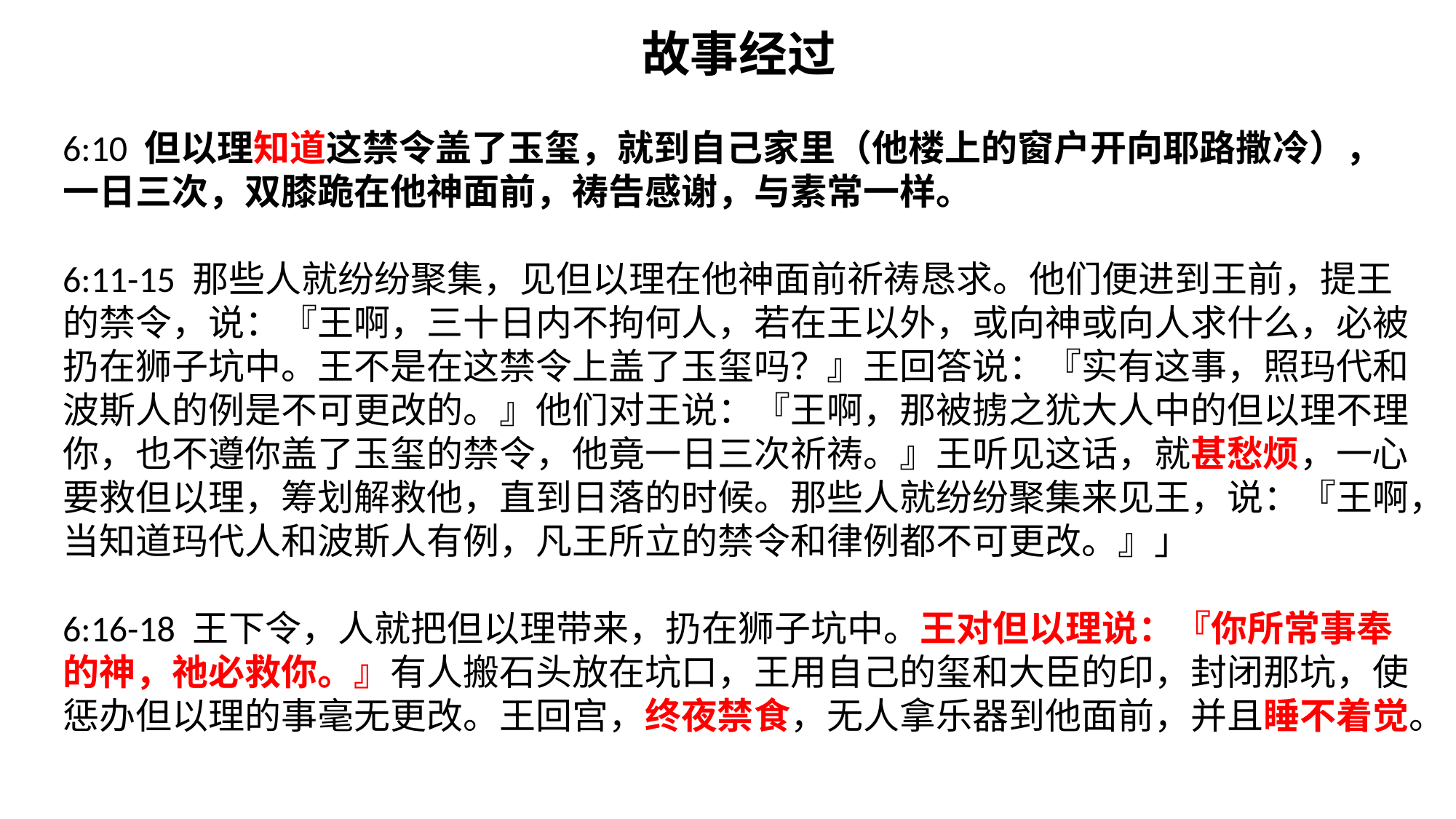

故事经过

6:10 但以理知道这禁令盖了玉玺，就到自己家里（他楼上的窗户开向耶路撒冷），一日三次，双膝跪在他神面前，祷告感谢，与素常一样。

6:11-15 那些人就纷纷聚集，见但以理在他神面前祈祷恳求。他们便进到王前，提王的禁令，说：『王啊，三十日内不拘何人，若在王以外，或向神或向人求什么，必被扔在狮子坑中。王不是在这禁令上盖了玉玺吗？』王回答说：『实有这事，照玛代和波斯人的例是不可更改的。』他们对王说：『王啊，那被掳之犹大人中的但以理不理你，也不遵你盖了玉玺的禁令，他竟一日三次祈祷。』王听见这话，就甚愁烦，一心要救但以理，筹划解救他，直到日落的时候。那些人就纷纷聚集来见王，说：『王啊，当知道玛代人和波斯人有例，凡王所立的禁令和律例都不可更改。』」

6:16-18 王下令，人就把但以理带来，扔在狮子坑中。王对但以理说：『你所常事奉的神，祂必救你。』有人搬石头放在坑口，王用自己的玺和大臣的印，封闭那坑，使惩办但以理的事毫无更改。王回宫，终夜禁食，无人拿乐器到他面前，并且睡不着觉。